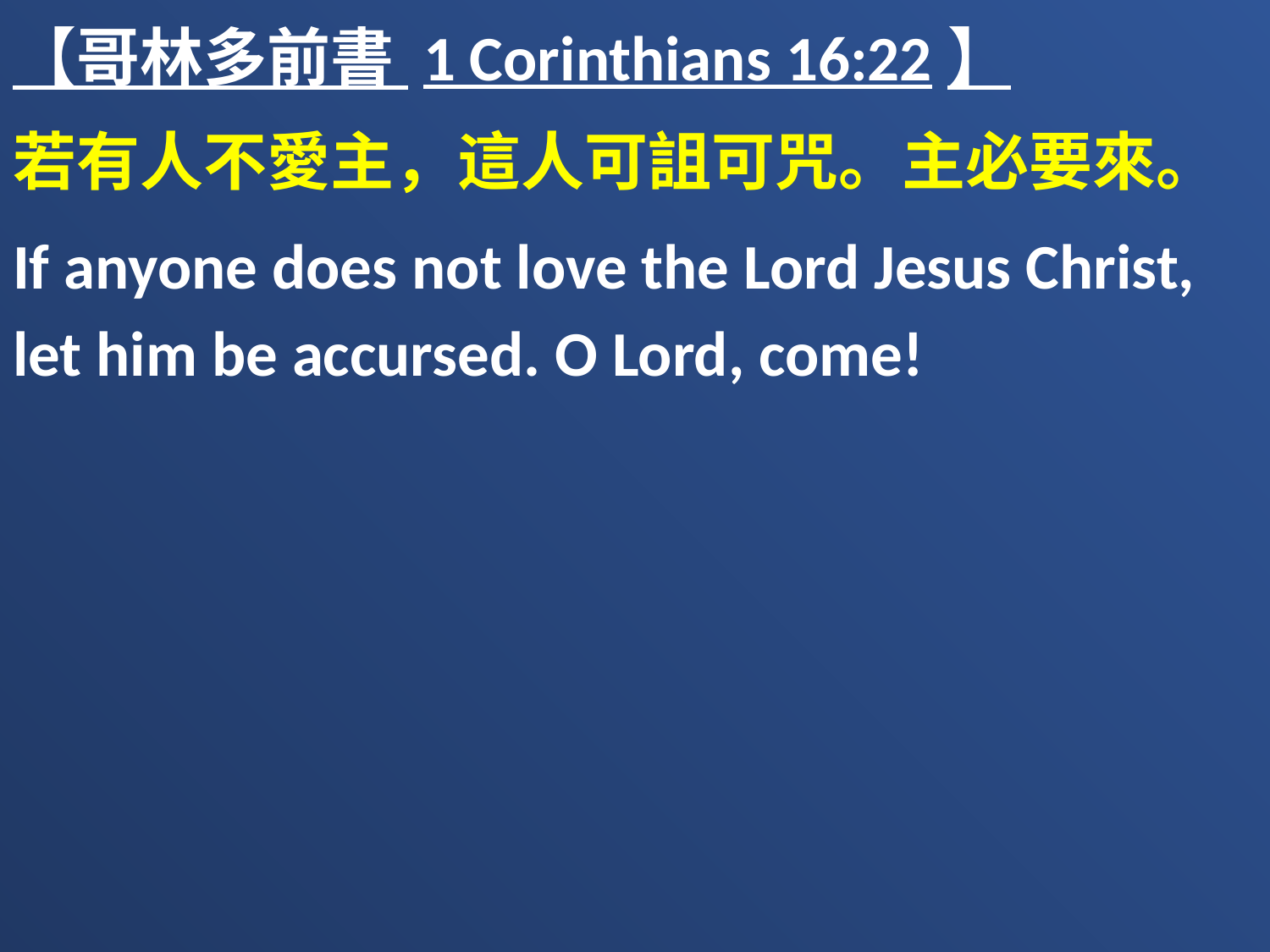

【哥林多前書 1 Corinthians 16:22】
若有人不愛主，這人可詛可咒。主必要來。
If anyone does not love the Lord Jesus Christ, let him be accursed. O Lord, come!